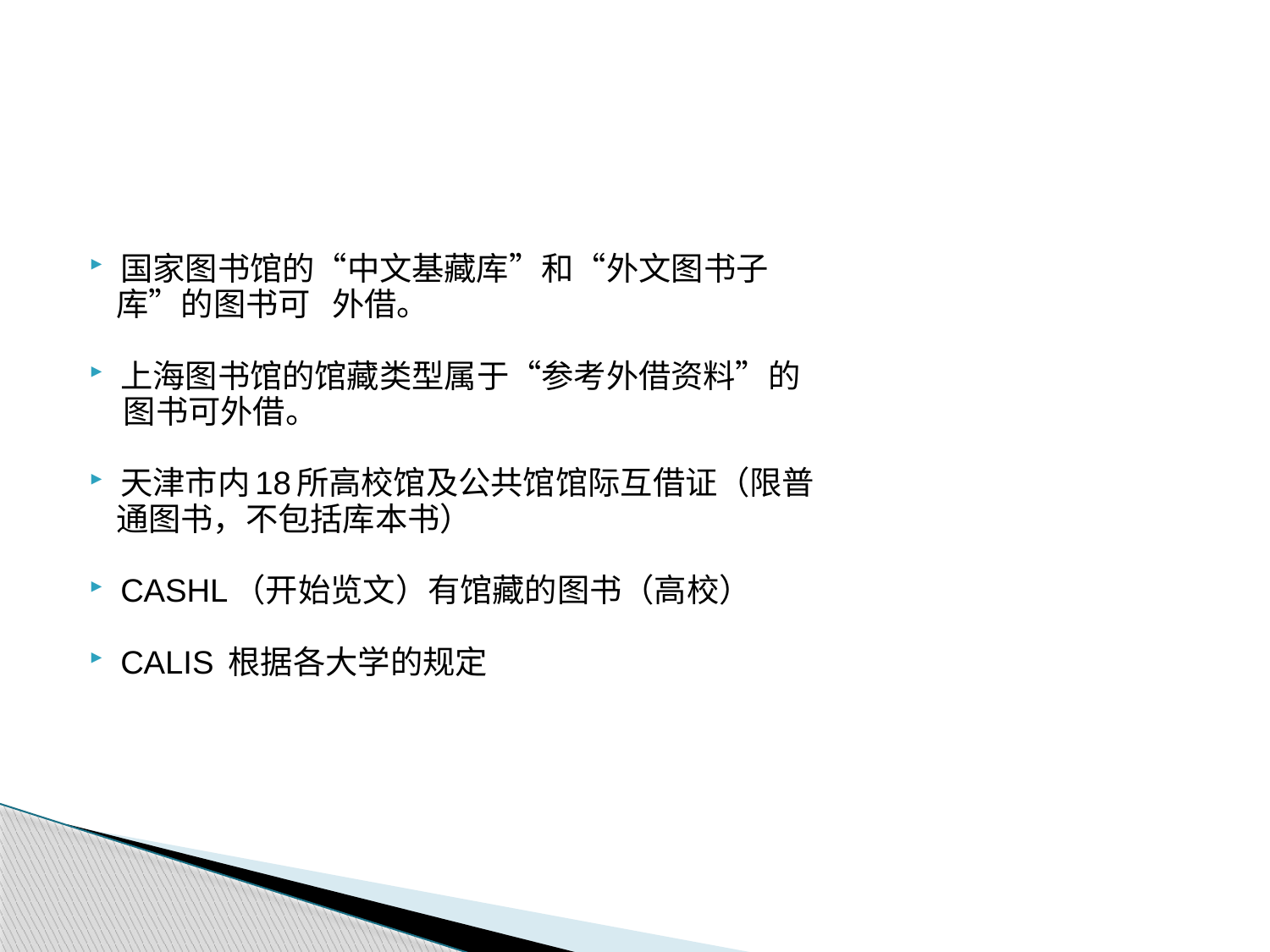

#

国家图书馆的“中文基藏库”和“外文图书子
   库”的图书可   外借。

上海图书馆的馆藏类型属于“参考外借资料”的
    图书可外借。

天津市内18所高校馆及公共馆馆际互借证（限普
   通图书，不包括库本书）

CASHL（开始览文）有馆藏的图书（高校）

CALIS 根据各大学的规定